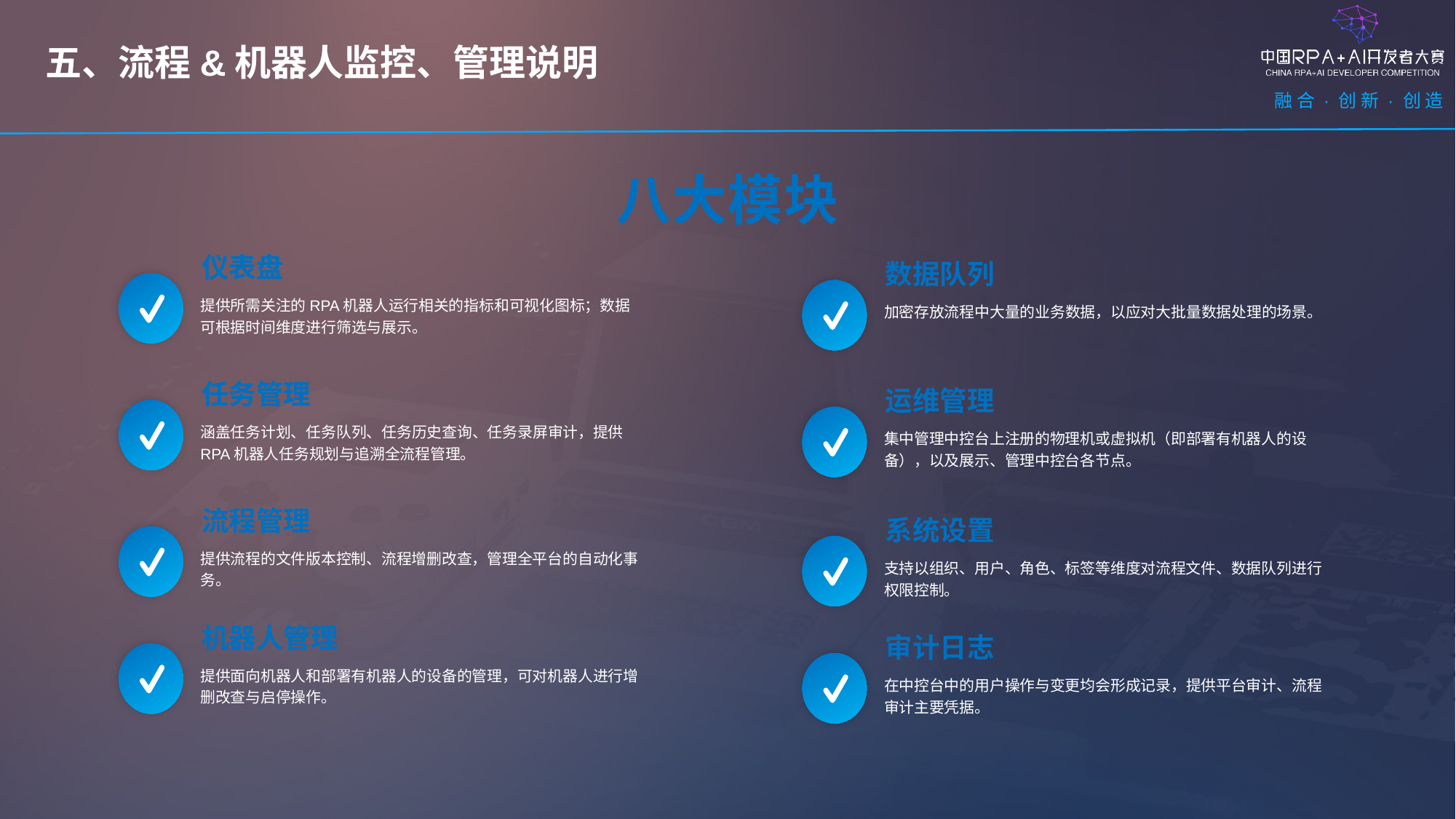

五、流程&机器人监控、管理说明
八大模块
仪表盘

提供所需关注的RPA机器人运行相关的指标和可视化图标；数据可根据时间维度进行筛选与展示。
数据队列

加密存放流程中大量的业务数据，以应对大批量数据处理的场景。
任务管理

涵盖任务计划、任务队列、任务历史查询、任务录屏审计，提供RPA机器人任务规划与追溯全流程管理。
运维管理

集中管理中控台上注册的物理机或虚拟机（即部署有机器人的设备），以及展示、管理中控台各节点。
流程管理

提供流程的文件版本控制、流程增删改查，管理全平台的自动化事务。
系统设置

支持以组织、用户、角色、标签等维度对流程文件、数据队列进行权限控制。
机器人管理

提供面向机器人和部署有机器人的设备的管理，可对机器人进行增删改查与启停操作。
审计日志

在中控台中的用户操作与变更均会形成记录，提供平台审计、流程审计主要凭据。